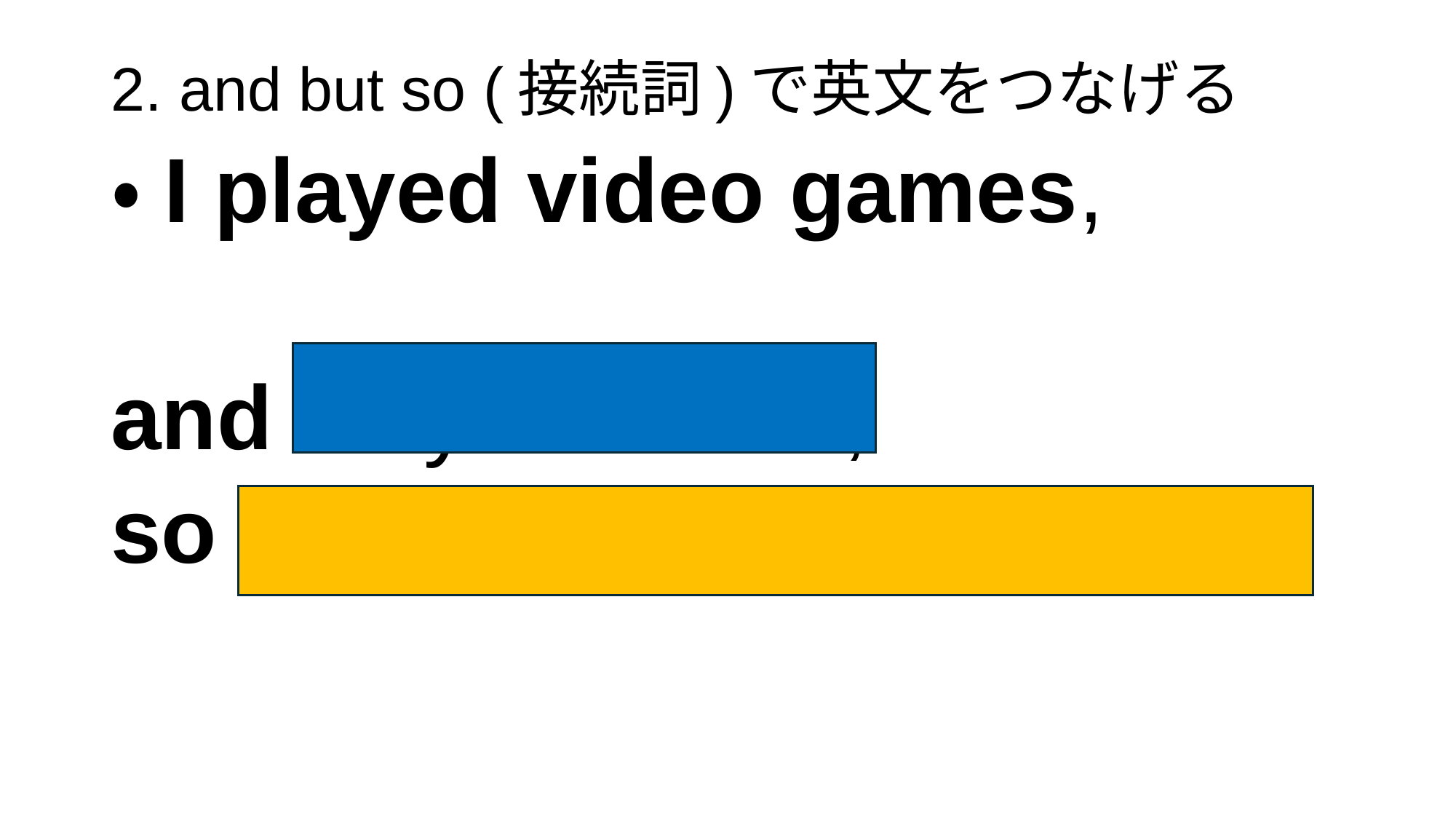

# 2. and but so (接続詞)で英文をつなげる
・I played video games,

and they were fun,
so I want to play them again.